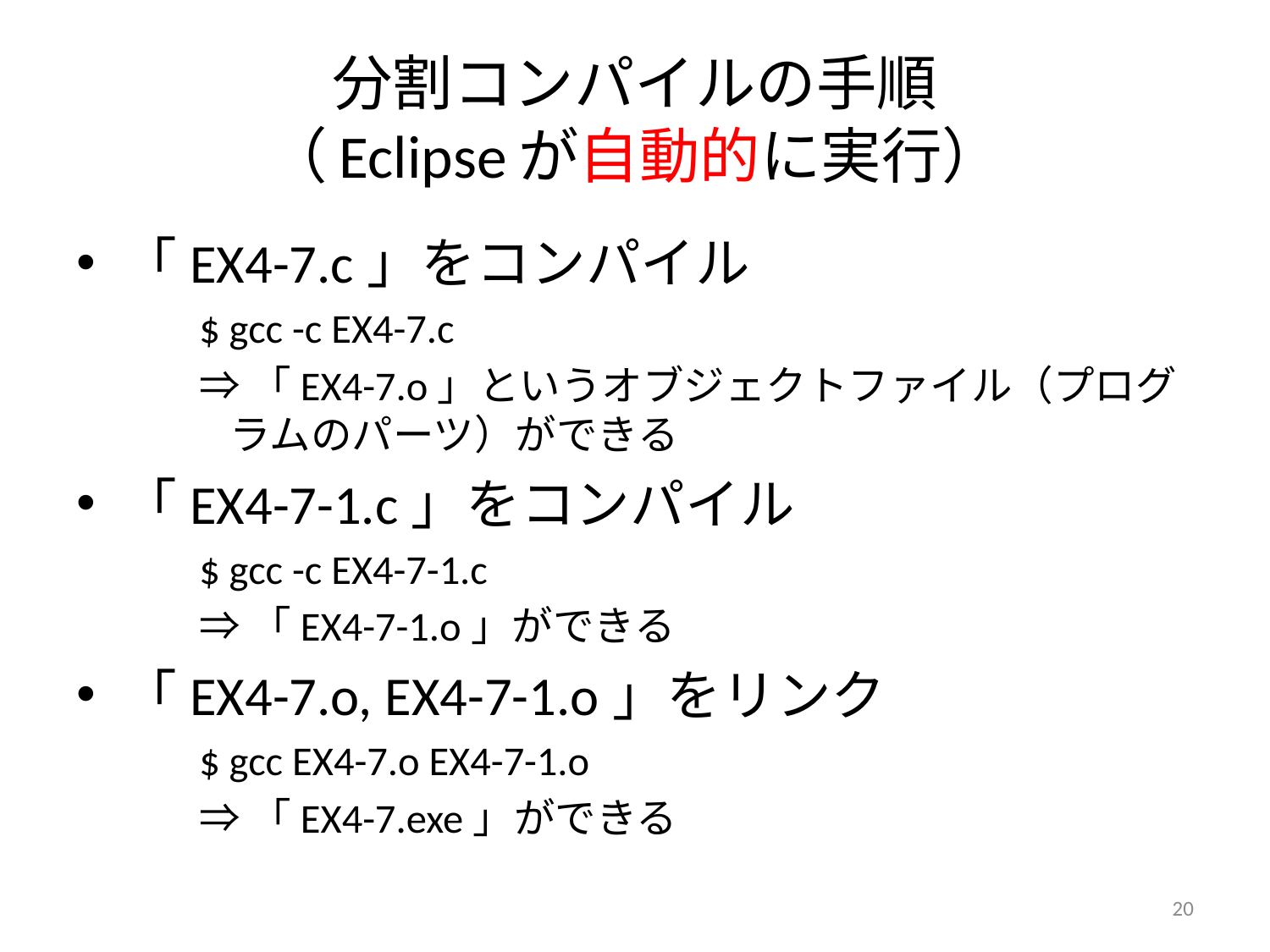

# 分割コンパイルの手順 （Eclipseが自動的に実行）
「EX4-7.c」をコンパイル
$ gcc -c EX4-7.c
⇒「EX4-7.o」というオブジェクトファイル（プログラムのパーツ）ができる
「EX4-7-1.c」をコンパイル
$ gcc -c EX4-7-1.c
⇒「EX4-7-1.o」ができる
「EX4-7.o, EX4-7-1.o」をリンク
$ gcc EX4-7.o EX4-7-1.o
⇒「EX4-7.exe」ができる
20